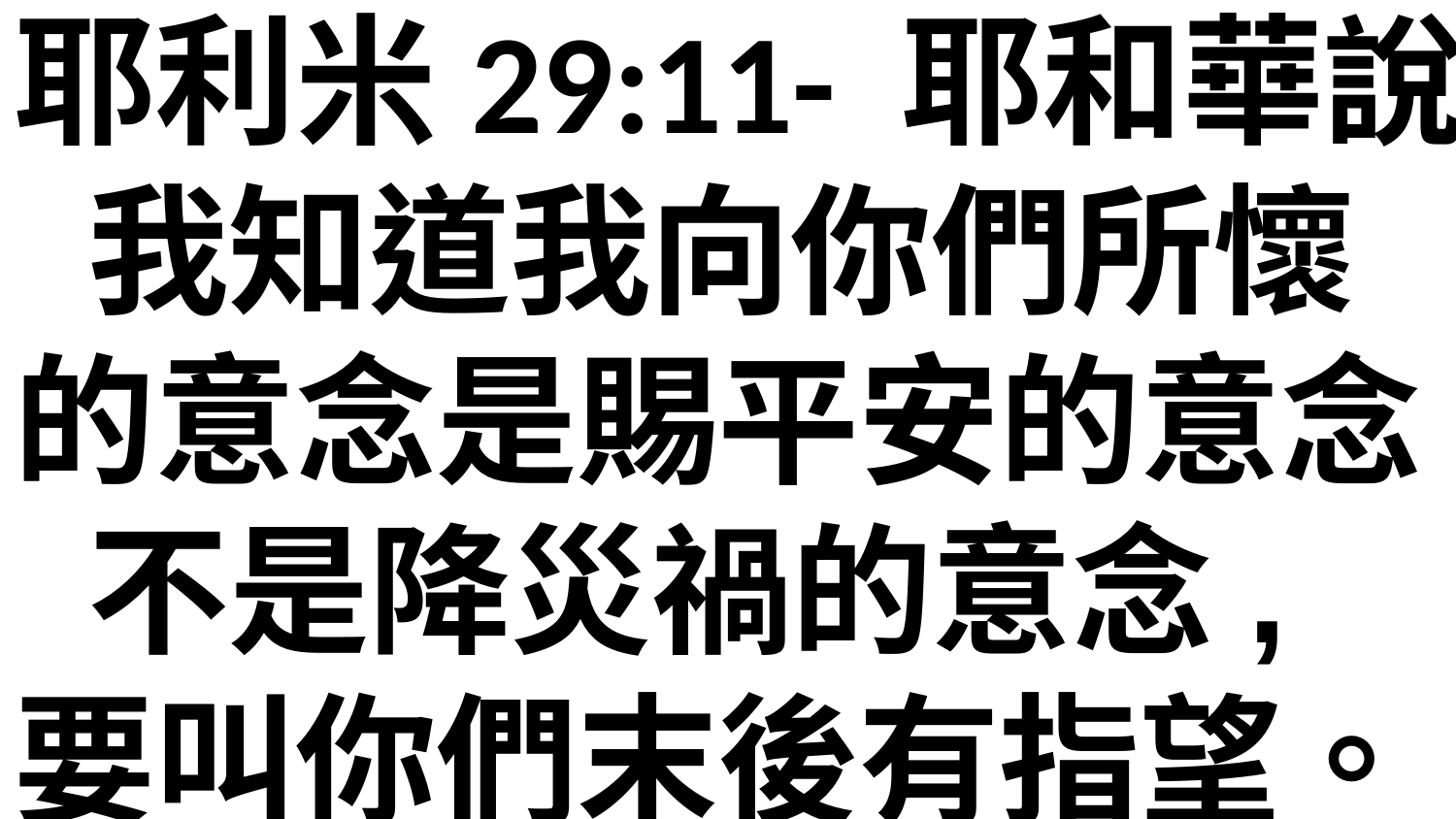

耶利米29:11- 耶和華說: 我知道我向你們所懷的意念是賜平安的意念, 不是降災禍的意念, 要叫你們末後有指望。